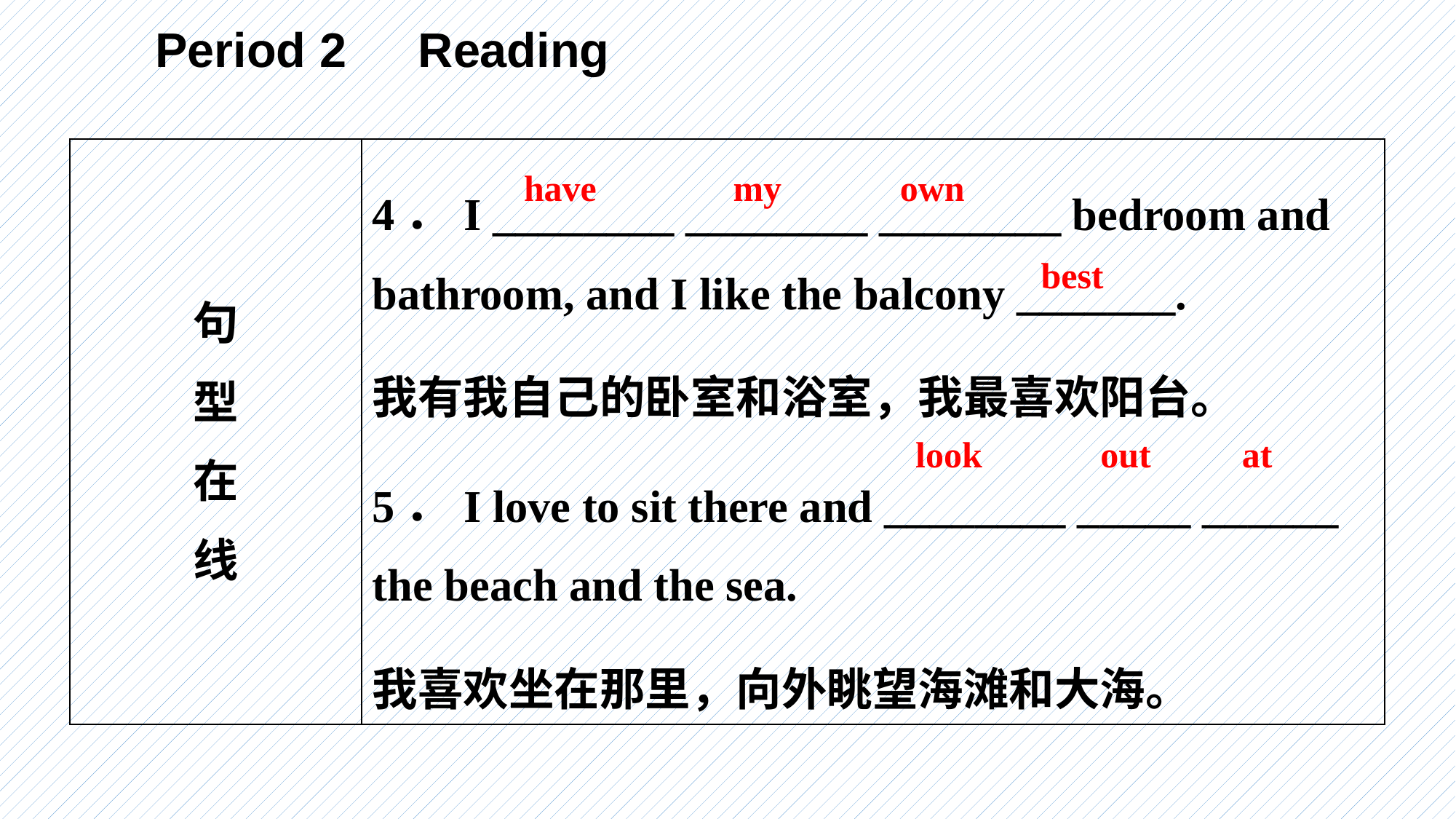

Period 2　Reading
| 句 型 在 线 | 4．I \_\_\_\_\_\_\_\_ \_\_\_\_\_\_\_\_ \_\_\_\_\_\_\_\_ bedroom and bathroom, and I like the balcony \_\_\_\_\_\_\_. 我有我自己的卧室和浴室，我最喜欢阳台。 5．I love to sit there and \_\_\_\_\_\_\_\_ \_\_\_\_\_ \_\_\_\_\_\_ the beach and the sea. 我喜欢坐在那里，向外眺望海滩和大海。 |
| --- | --- |
have               my             own
best

look             out          at